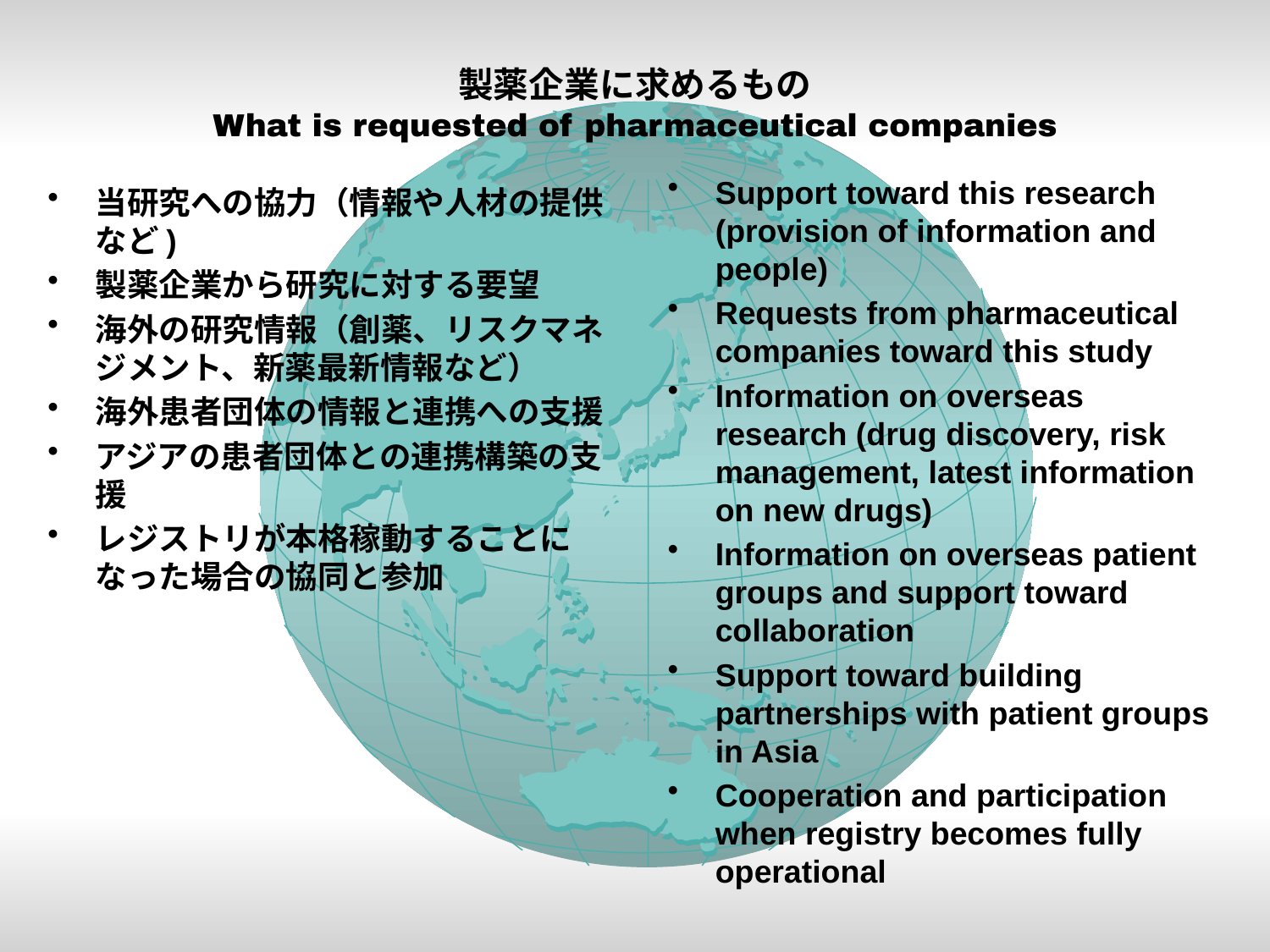

# 製薬企業に求めるもの What is requested of pharmaceutical companies
Support toward this research (provision of information and people)
Requests from pharmaceutical companies toward this study
Information on overseas research (drug discovery, risk management, latest information on new drugs)
Information on overseas patient groups and support toward collaboration
Support toward building partnerships with patient groups in Asia
Cooperation and participation when registry becomes fully operational

当研究への協力（情報や人材の提供など)
製薬企業から研究に対する要望
海外の研究情報（創薬、リスクマネジメント、新薬最新情報など）
海外患者団体の情報と連携への支援
アジアの患者団体との連携構築の支援
レジストリが本格稼動することになった場合の協同と参加